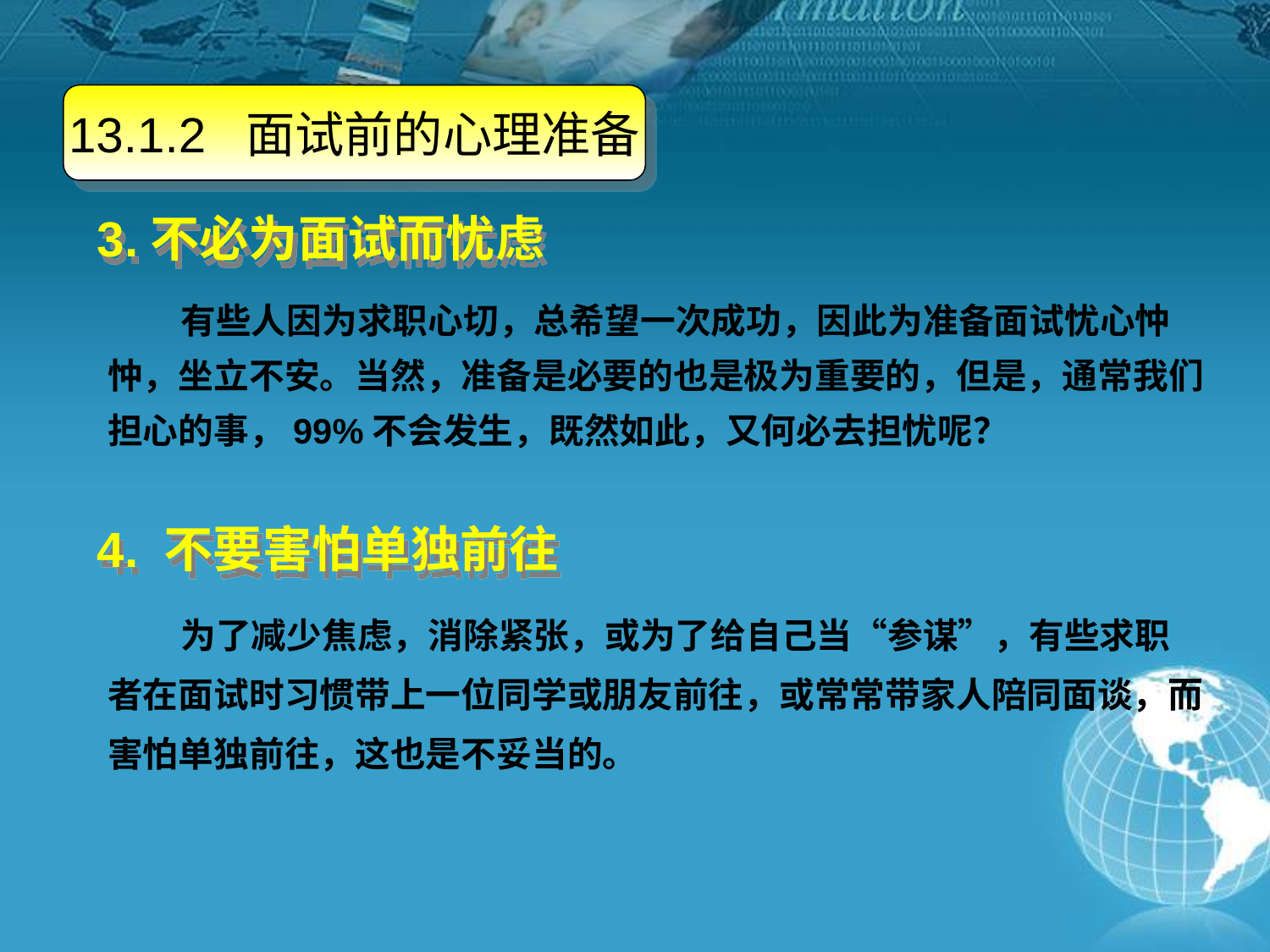

13.1.2  面试前的心理准备
3.不必为面试而忧虑
        有些人因为求职心切，总希望一次成功，因此为准备面试忧心忡忡，坐立不安。当然，准备是必要的也是极为重要的，但是，通常我们担心的事，99%不会发生，既然如此，又何必去担忧呢？
4. 不要害怕单独前往
        为了减少焦虑，消除紧张，或为了给自己当“参谋”，有些求职者在面试时习惯带上一位同学或朋友前往，或常常带家人陪同面谈，而害怕单独前往，这也是不妥当的。